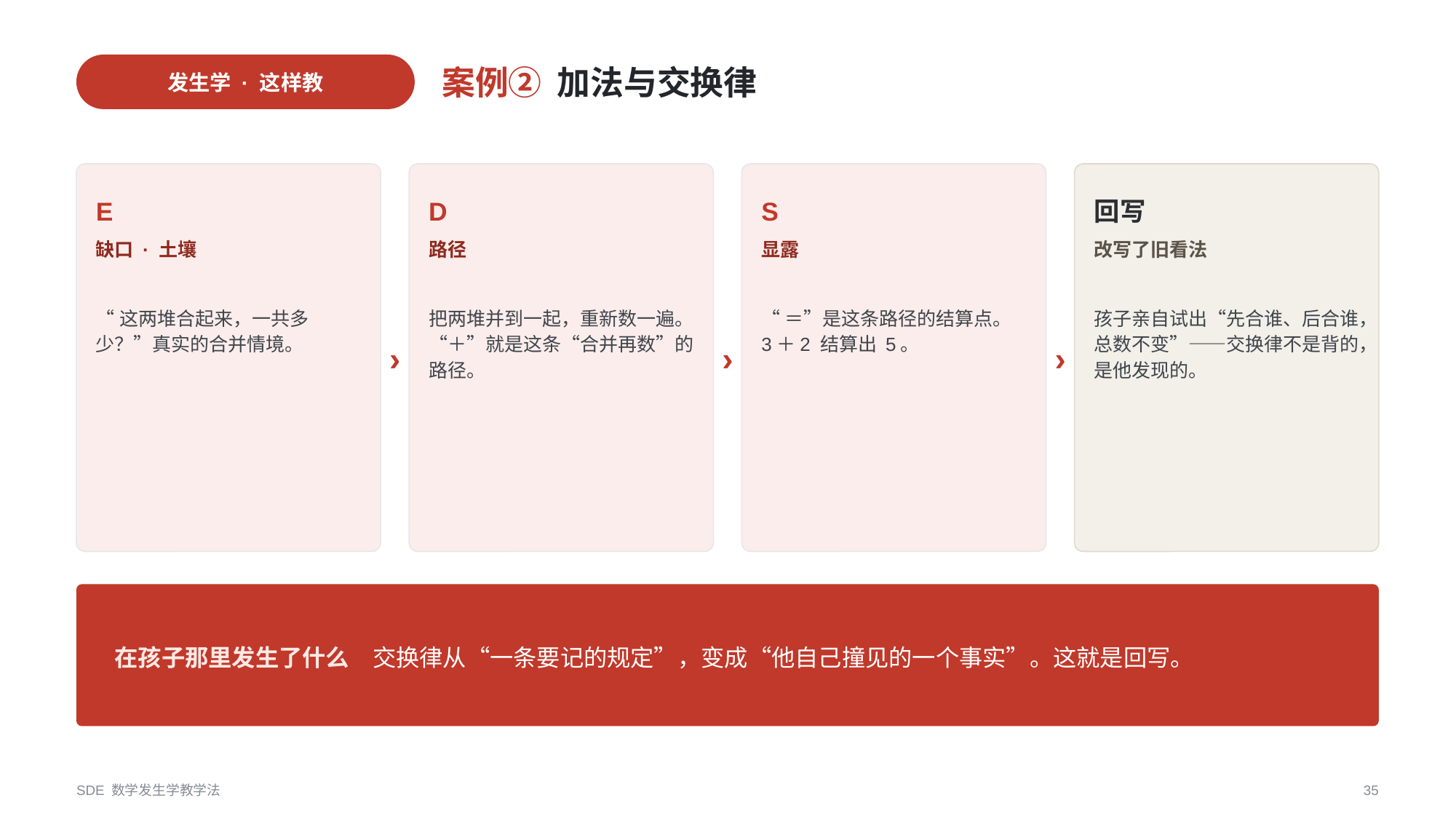

发生学 · 这样教
案例②  加法与交换律

E
D
S
回写
缺口 · 土壤
路径
显露
改写了旧看法
“这两堆合起来，一共多少？”真实的合并情境。
把两堆并到一起，重新数一遍。“＋”就是这条“合并再数”的路径。
“＝”是这条路径的结算点。3＋2 结算出 5。
孩子亲自试出“先合谁、后合谁，总数不变”——交换律不是背的，是他发现的。
›
›
›

在孩子那里发生了什么　交换律从“一条要记的规定”，变成“他自己撞见的一个事实”。这就是回写。
SDE 数学发生学教学法
35